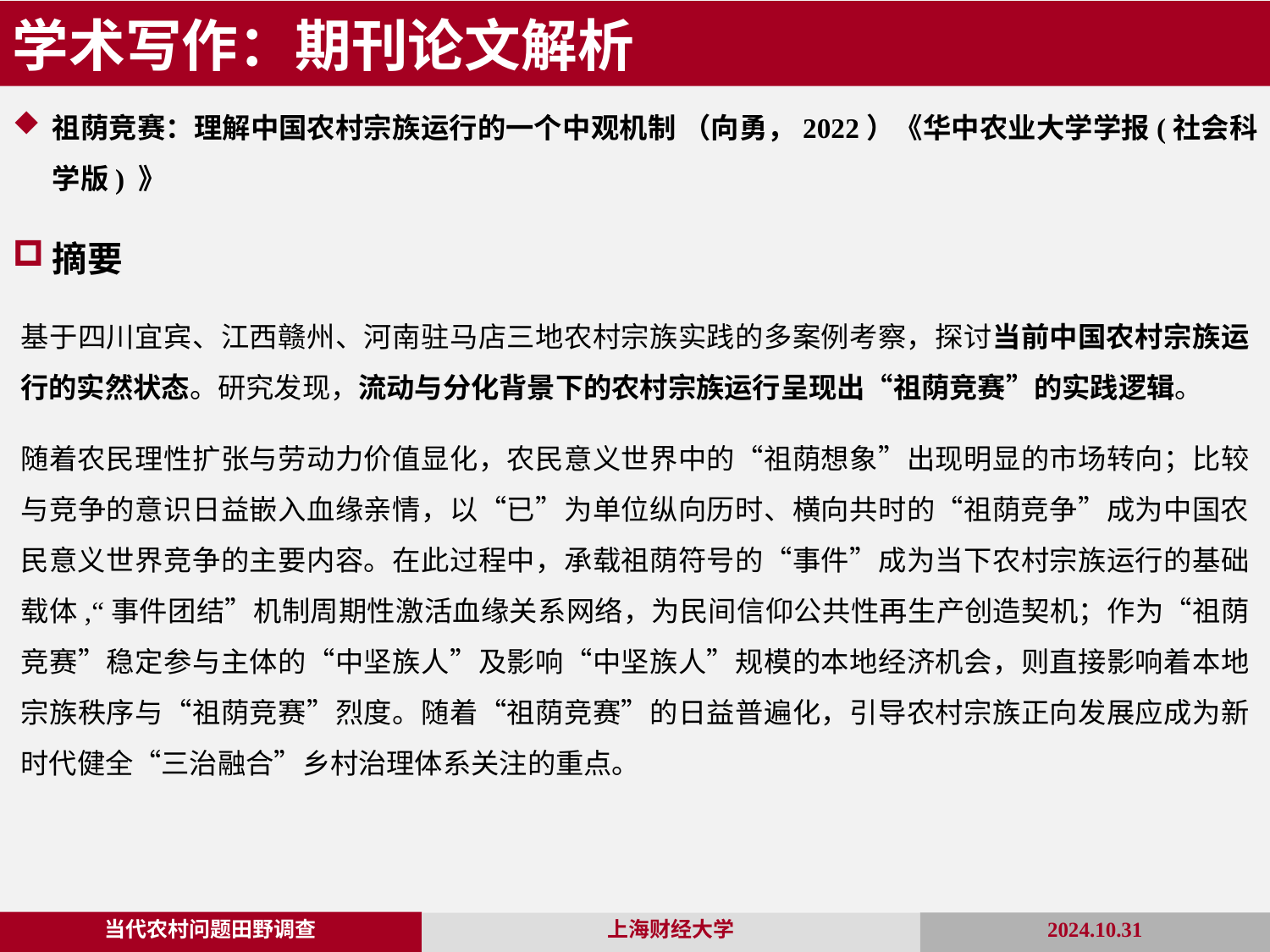

学术写作：期刊论文解析
祖荫竞赛：理解中国农村宗族运行的一个中观机制 （向勇，2022）《华中农业大学学报(社会科学版) 》
摘要
基于四川宜宾、江西赣州、河南驻马店三地农村宗族实践的多案例考察，探讨当前中国农村宗族运行的实然状态。研究发现，流动与分化背景下的农村宗族运行呈现出“祖荫竞赛”的实践逻辑。
随着农民理性扩张与劳动力价值显化，农民意义世界中的“祖荫想象”出现明显的市场转向；比较与竞争的意识日益嵌入血缘亲情，以“已”为单位纵向历时、横向共时的“祖荫竞争”成为中国农民意义世界竞争的主要内容。在此过程中，承载祖荫符号的“事件”成为当下农村宗族运行的基础载体,“事件团结”机制周期性激活血缘关系网络，为民间信仰公共性再生产创造契机；作为“祖荫竞赛”稳定参与主体的“中坚族人”及影响“中坚族人”规模的本地经济机会，则直接影响着本地宗族秩序与“祖荫竞赛”烈度。随着“祖荫竞赛”的日益普遍化，引导农村宗族正向发展应成为新时代健全“三治融合”乡村治理体系关注的重点。
当代农村问题田野调查
2024.10.31
上海财经大学